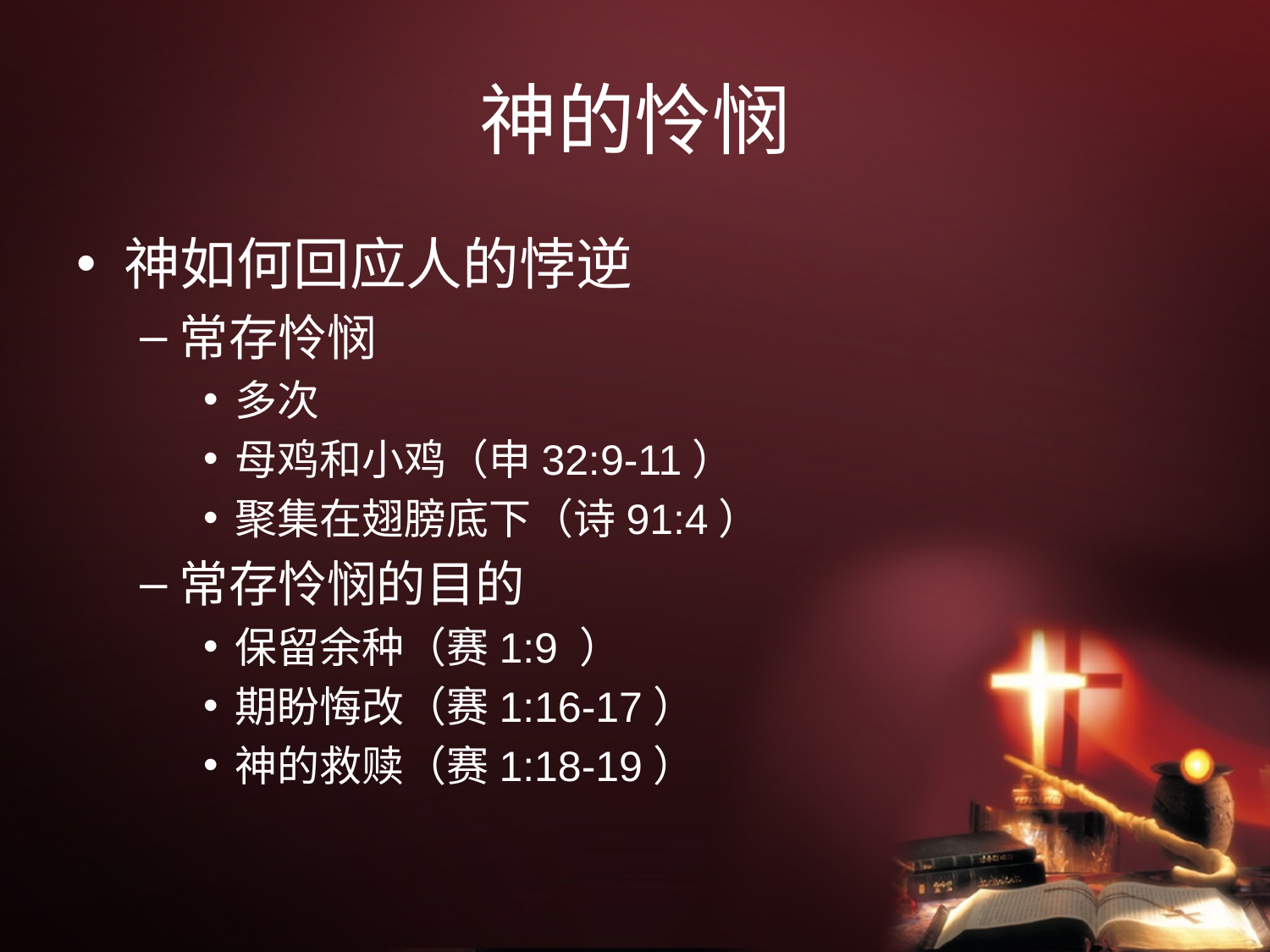

# 神的怜悯
神如何回应人的悖逆
常存怜悯
多次
母鸡和小鸡（申32:9-11）
聚集在翅膀底下（诗91:4）
常存怜悯的目的
保留余种（赛1:9 ）
期盼悔改（赛1:16-17）
神的救赎（赛1:18-19）